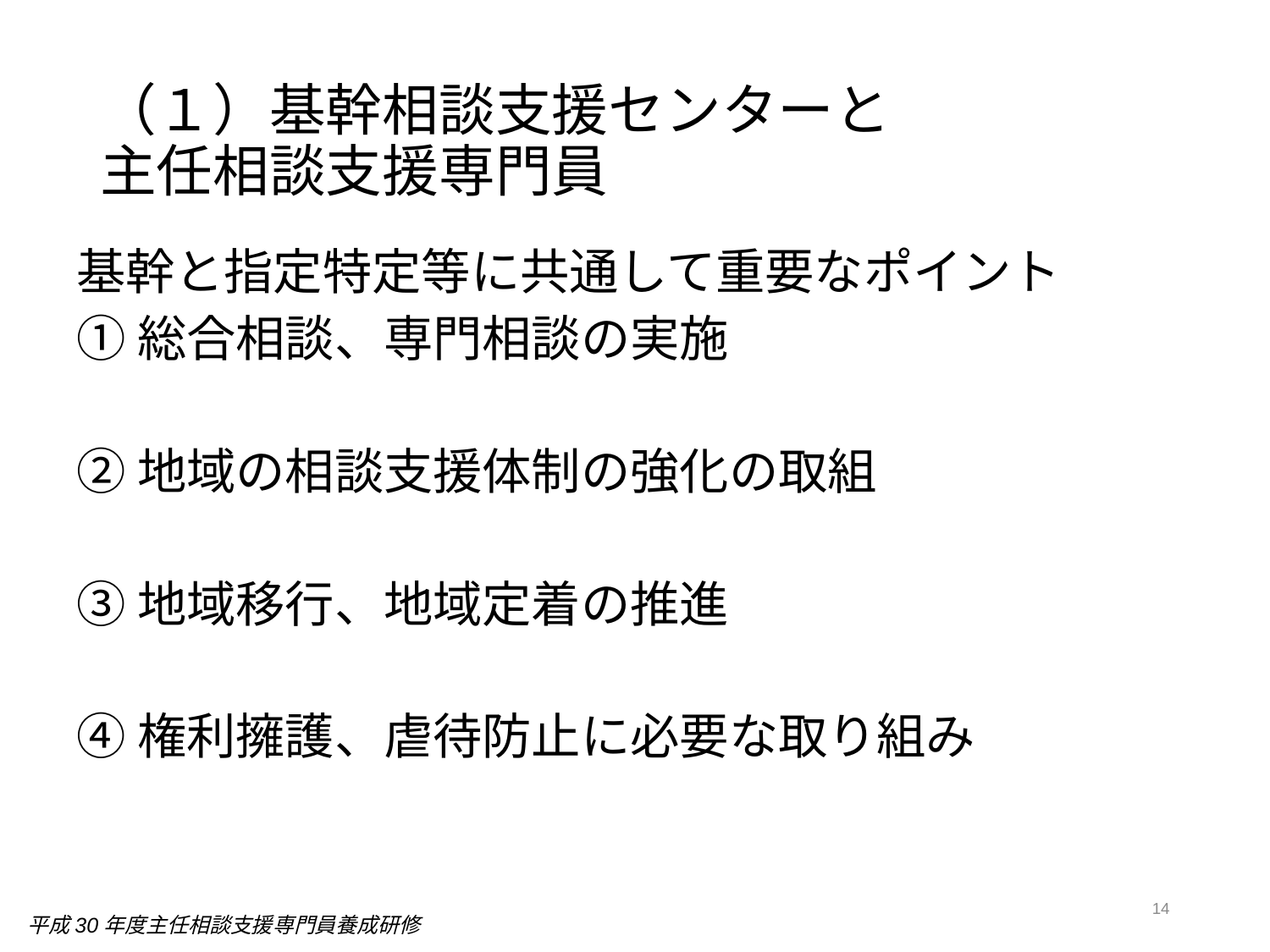

# （１）基幹相談支援センターと 主任相談支援専門員
基幹と指定特定等に共通して重要なポイント
①総合相談、専門相談の実施

②地域の相談支援体制の強化の取組

③地域移行、地域定着の推進

④権利擁護、虐待防止に必要な取り組み

14
平成30年度主任相談支援専門員養成研修